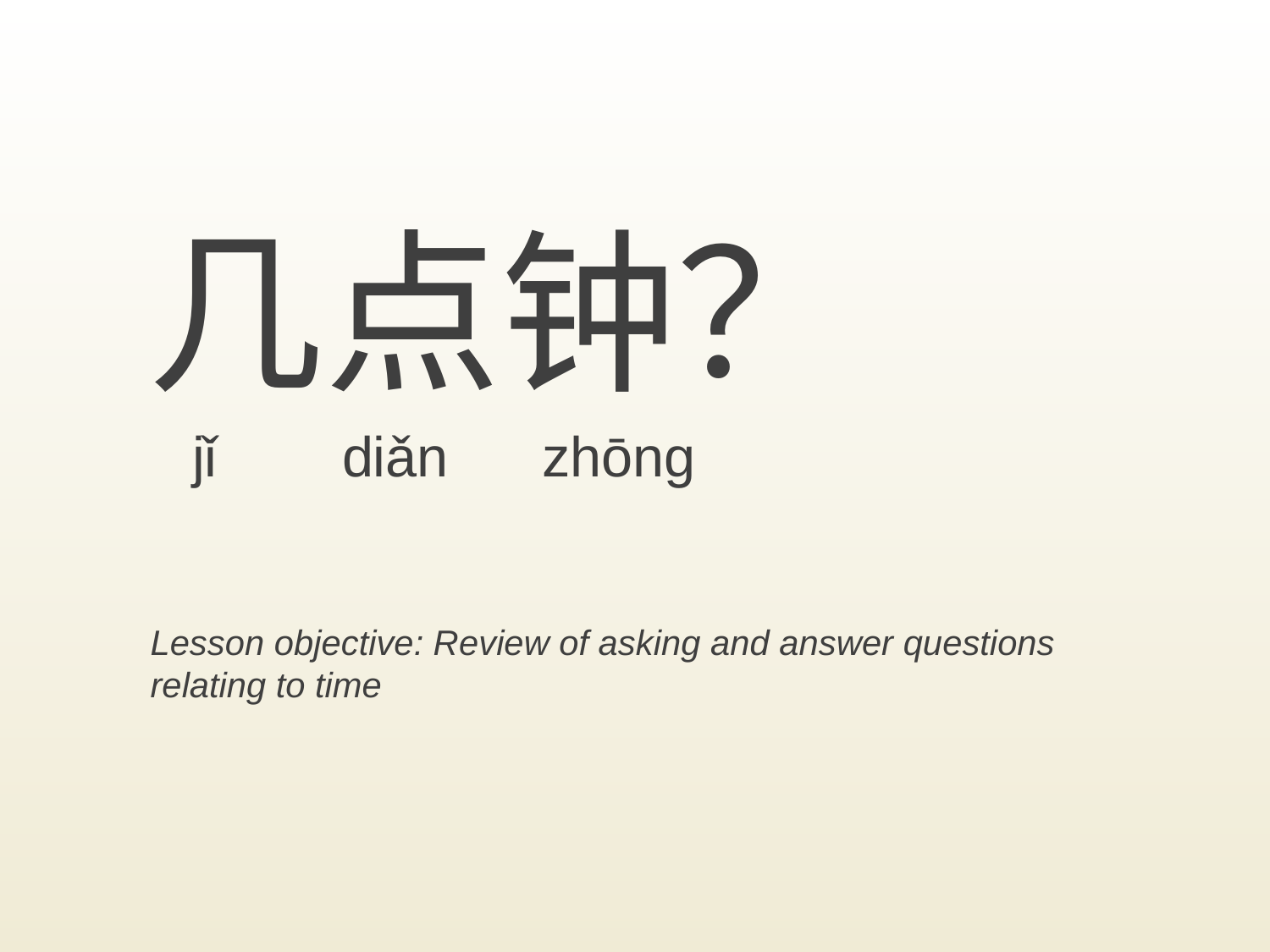

# 几点钟？
jǐ        diǎn      zhōng
Lesson objective: Review of asking and answer questions relating to time